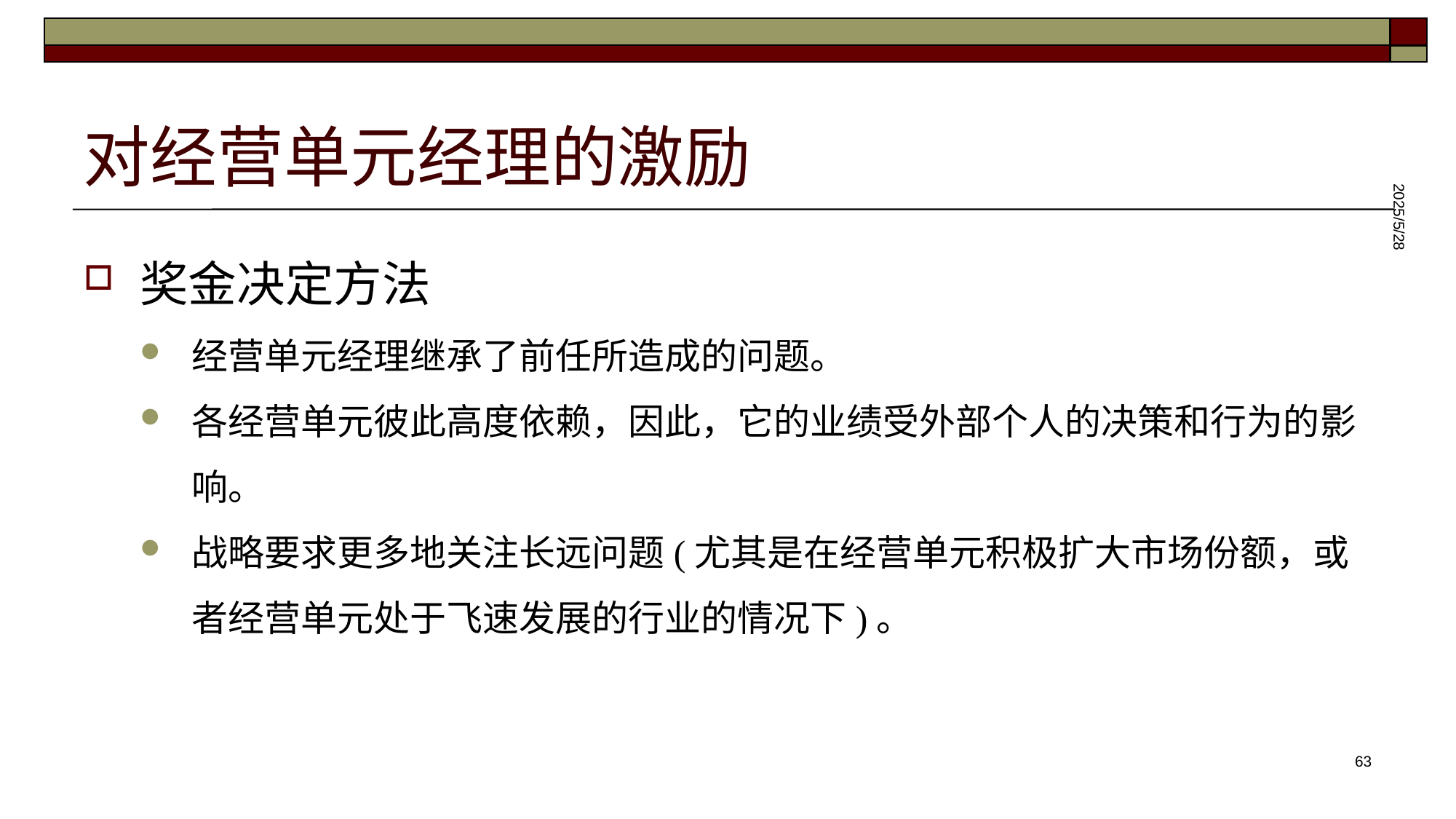

# 对经营单元经理的激励
2025/5/28
奖金决定方法
经营单元经理继承了前任所造成的问题。
各经营单元彼此高度依赖，因此，它的业绩受外部个人的决策和行为的影响。
战略要求更多地关注长远问题(尤其是在经营单元积极扩大市场份额，或者经营单元处于飞速发展的行业的情况下)。

63